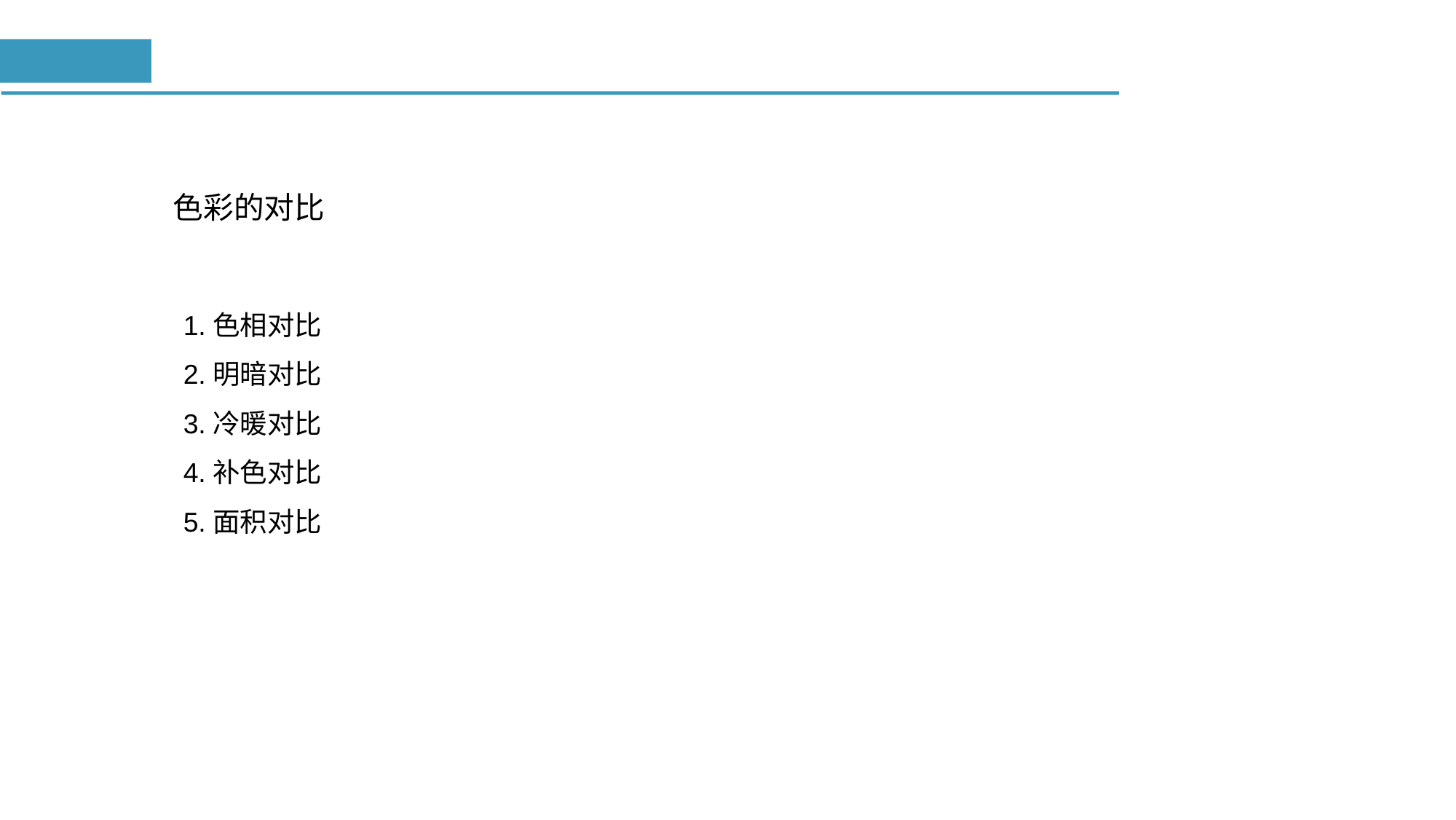

#
色彩的对比
1.色相对比
2.明暗对比
3.冷暖对比
4.补色对比
5.面积对比